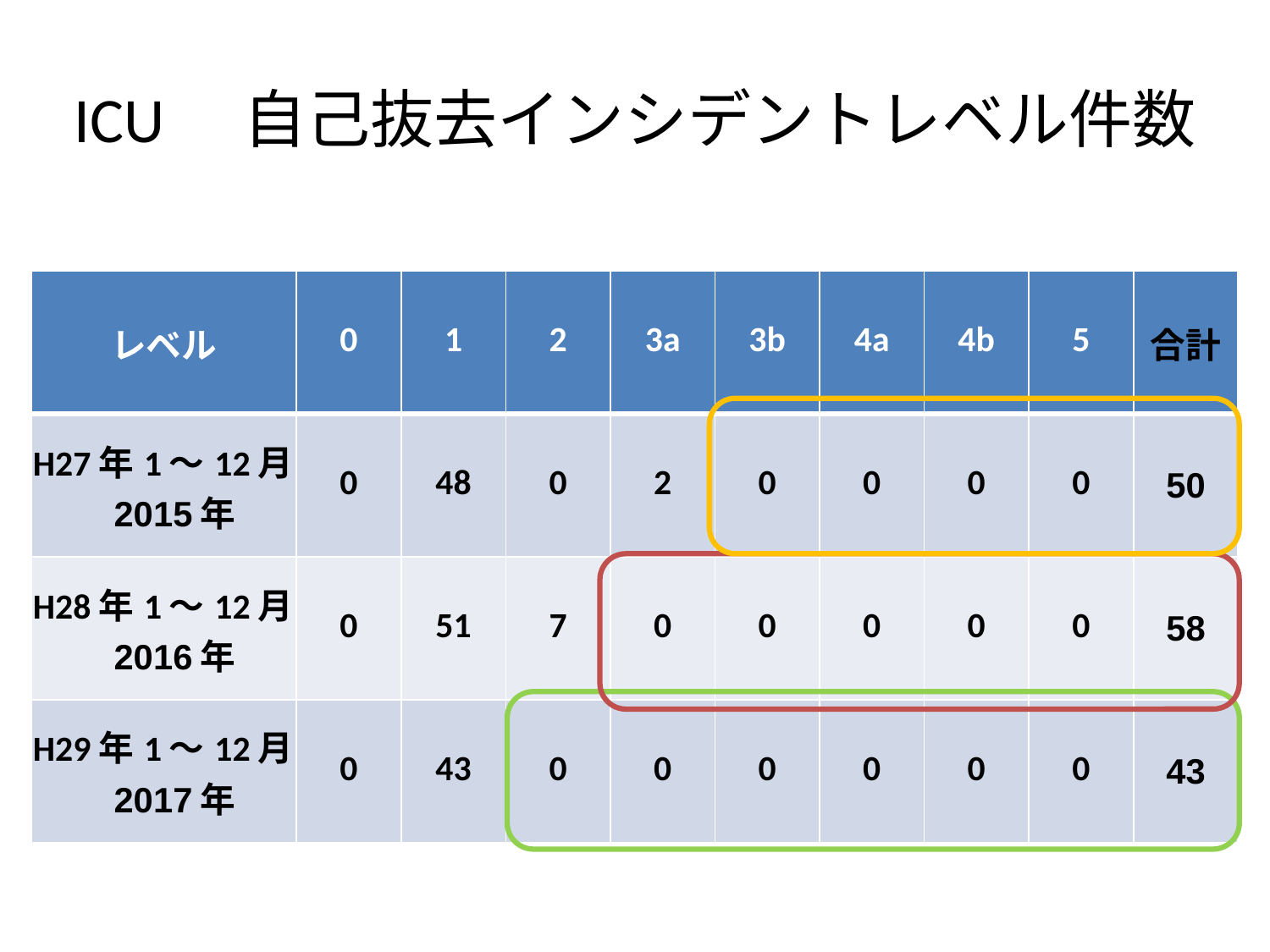

# ICU　自己抜去インシデントレベル件数
| レベル | 0 | 1 | 2 | 3a | 3b | 4a | 4b | 5 | 合計 |
| --- | --- | --- | --- | --- | --- | --- | --- | --- | --- |
| H27年1～12月 　　2015年 | 0 | 48 | 0 | 2 | 0 | 0 | 0 | 0 | 50 |
| H28年1～12月 　　2016年 | 0 | 51 | 7 | 0 | 0 | 0 | 0 | 0 | 58 |
| H29年1～12月 　　2017年 | 0 | 43 | 0 | 0 | 0 | 0 | 0 | 0 | 43 |